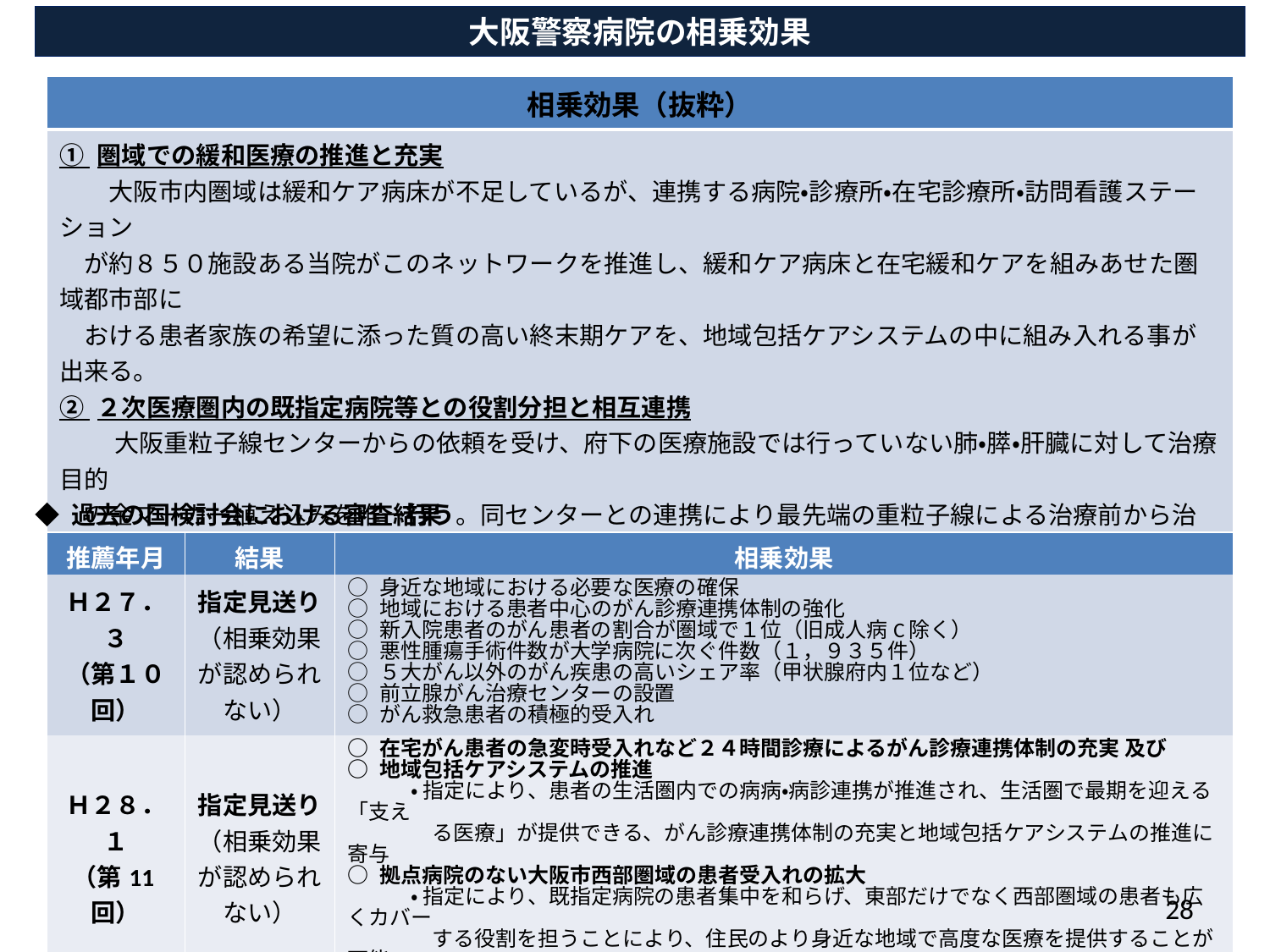

大阪警察病院の相乗効果
| 相乗効果（抜粋） |
| --- |
| ① 圏域での緩和医療の推進と充実 　　大阪市内圏域は緩和ケア病床が不足しているが、連携する病院・診療所・在宅診療所・訪問看護ステーション 　が約８５０施設ある当院がこのネットワークを推進し、緩和ケア病床と在宅緩和ケアを組みあせた圏域都市部に 　おける患者家族の希望に添った質の高い終末期ケアを、地域包括ケアシステムの中に組み入れる事が出来る。 ② ２次医療圏内の既指定病院等との役割分担と相互連携 　　 大阪重粒子線センターからの依頼を受け、府下の医療施設では行っていない肺・膵・肝臓に対して治療目的 　の金マーカー植え込みを唯一行う。同センターとの連携により最先端の重粒子線による治療前から治療後の 　フォローまで一貫して行う事で患者の選択肢を増やす事が出来、安全な治療に寄与する。 ③ 入院日数の短縮、感染症などの合併症の低減における取り組み 　 　当院では、周術期口腔機能管理を行い、入院日数の短縮、感染症などの合併症の低減などに顕著な効果を 　得ている。今後、実績のある当院が中心となり、がん術後や外来化学療法中の患者の口腔機能管理について 　近隣医療機関と連携し、さらなる成果を上げるとともに、連携体制のモデル構築ができるものと考える。 |
◆ 過去の国検討会における審査結果
| 推薦年月 | 結果 | 相乗効果 |
| --- | --- | --- |
| Ｈ２７．３ （第１０回） | 指定見送り （相乗効果が認められない） | ○ 身近な地域における必要な医療の確保 ○ 地域における患者中心のがん診療連携体制の強化 ○ 新入院患者のがん患者の割合が圏域で１位（旧成人病C除く） ○ 悪性腫瘍手術件数が大学病院に次ぐ件数（１，９３５件） ○ ５大がん以外のがん疾患の高いシェア率（甲状腺府内１位など）　 ○ 前立腺がん治療センターの設置 ○ がん救急患者の積極的受入れ |
| Ｈ２８．１ （第11回） | 指定見送り （相乗効果が認められない） | ○ 在宅がん患者の急変時受入れなど２４時間診療によるがん診療連携体制の充実 及び ○ 地域包括ケアシステムの推進 　　　・ 指定により、患者の生活圏内での病病・病診連携が推進され、生活圏で最期を迎える「支え 　　　　る医療」が提供できる、がん診療連携体制の充実と地域包括ケアシステムの推進に寄与 ○ 拠点病院のない大阪市西部圏域の患者受入れの拡大 　　　・ 指定により、既指定病院の患者集中を和らげ、東部だけでなく西部圏域の患者も広くカバー 　　　　する役割を担うことにより、住民のより身近な地域で高度な医療を提供することが可能 |
28